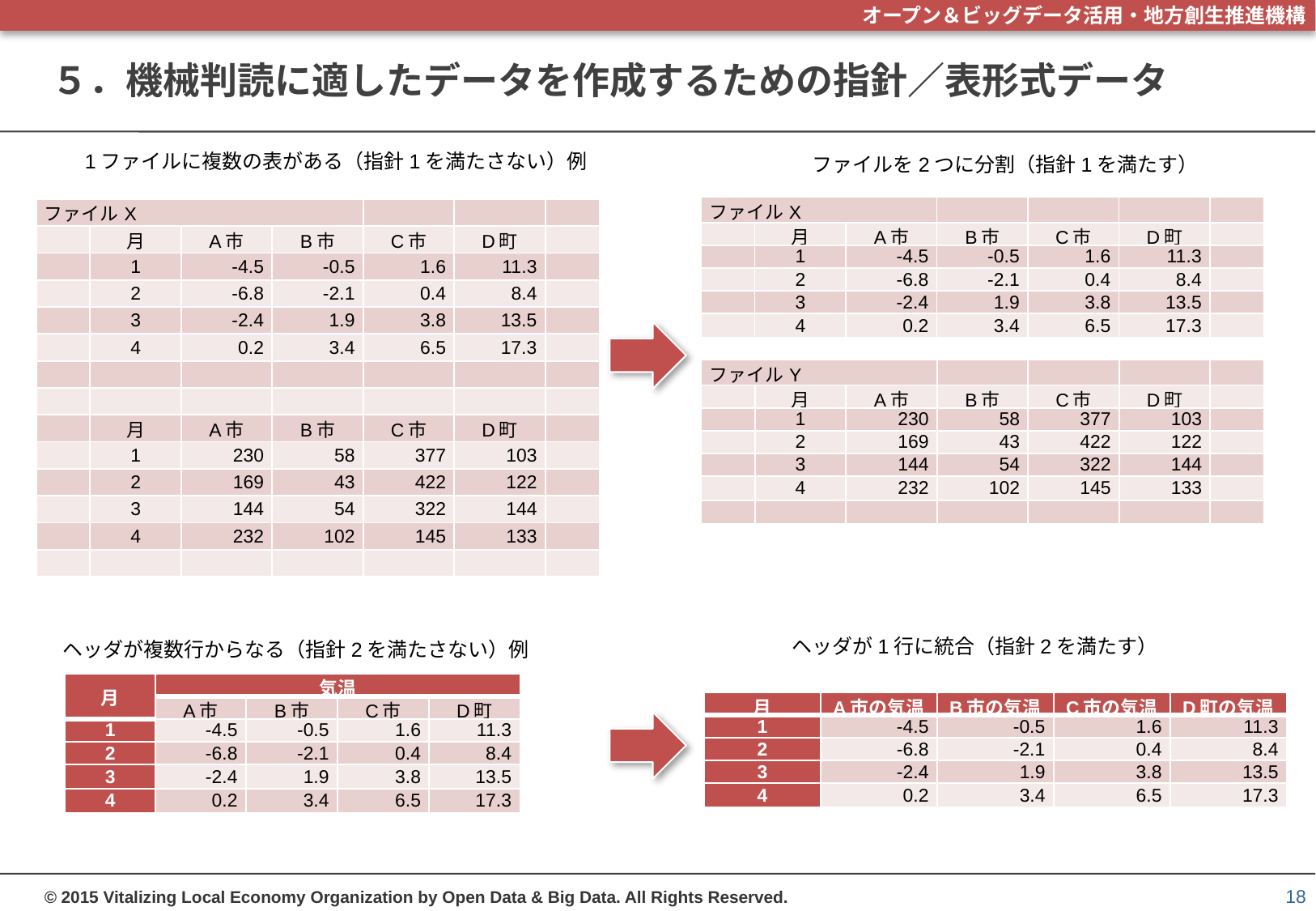

# ５．機械判読に適したデータを作成するための指針／表形式データ
1ファイルに複数の表がある（指針1を満たさない）例
ファイルを2つに分割（指針1を満たす）
| ファイルX |  |  |  |  |  |  |
| --- | --- | --- | --- | --- | --- | --- |
|  | 月 | A市 | B市 | C市 | D町 |  |
|  | 1 | -4.5 | -0.5 | 1.6 | 11.3 |  |
|  | 2 | -6.8 | -2.1 | 0.4 | 8.4 |  |
|  | 3 | -2.4 | 1.9 | 3.8 | 13.5 |  |
|  | 4 | 0.2 | 3.4 | 6.5 | 17.3 |  |
| ファイルX |  |  |  |  |  |  |
| --- | --- | --- | --- | --- | --- | --- |
|  | 月 | A市 | B市 | C市 | D町 |  |
|  | 1 | -4.5 | -0.5 | 1.6 | 11.3 |  |
|  | 2 | -6.8 | -2.1 | 0.4 | 8.4 |  |
|  | 3 | -2.4 | 1.9 | 3.8 | 13.5 |  |
|  | 4 | 0.2 | 3.4 | 6.5 | 17.3 |  |
|  |  |  |  |  |  |  |
|  |  |  |  |  |  |  |
|  | 月 | A市 | B市 | C市 | D町 |  |
|  | 1 | 230 | 58 | 377 | 103 |  |
|  | 2 | 169 | 43 | 422 | 122 |  |
|  | 3 | 144 | 54 | 322 | 144 |  |
|  | 4 | 232 | 102 | 145 | 133 |  |
|  |  |  |  |  |  |  |

| ファイルY |  |  |  |  |  |  |
| --- | --- | --- | --- | --- | --- | --- |
|  | 月 | A市 | B市 | C市 | D町 |  |
|  | 1 | 230 | 58 | 377 | 103 |  |
|  | 2 | 169 | 43 | 422 | 122 |  |
|  | 3 | 144 | 54 | 322 | 144 |  |
|  | 4 | 232 | 102 | 145 | 133 |  |
|  |  |  |  |  |  |  |
ヘッダが1行に統合（指針2を満たす）
ヘッダが複数行からなる（指針2を満たさない）例
| 月 | 気温 |  |  |  |
| --- | --- | --- | --- | --- |
|  | A市 | B市 | C市 | D町 |
| 1 | -4.5 | -0.5 | 1.6 | 11.3 |
| 2 | -6.8 | -2.1 | 0.4 | 8.4 |
| 3 | -2.4 | 1.9 | 3.8 | 13.5 |
| 4 | 0.2 | 3.4 | 6.5 | 17.3 |
| 月 | A市の気温 | B市の気温 | C市の気温 | D町の気温 |
| --- | --- | --- | --- | --- |
| 1 | -4.5 | -0.5 | 1.6 | 11.3 |
| 2 | -6.8 | -2.1 | 0.4 | 8.4 |
| 3 | -2.4 | 1.9 | 3.8 | 13.5 |
| 4 | 0.2 | 3.4 | 6.5 | 17.3 |

18